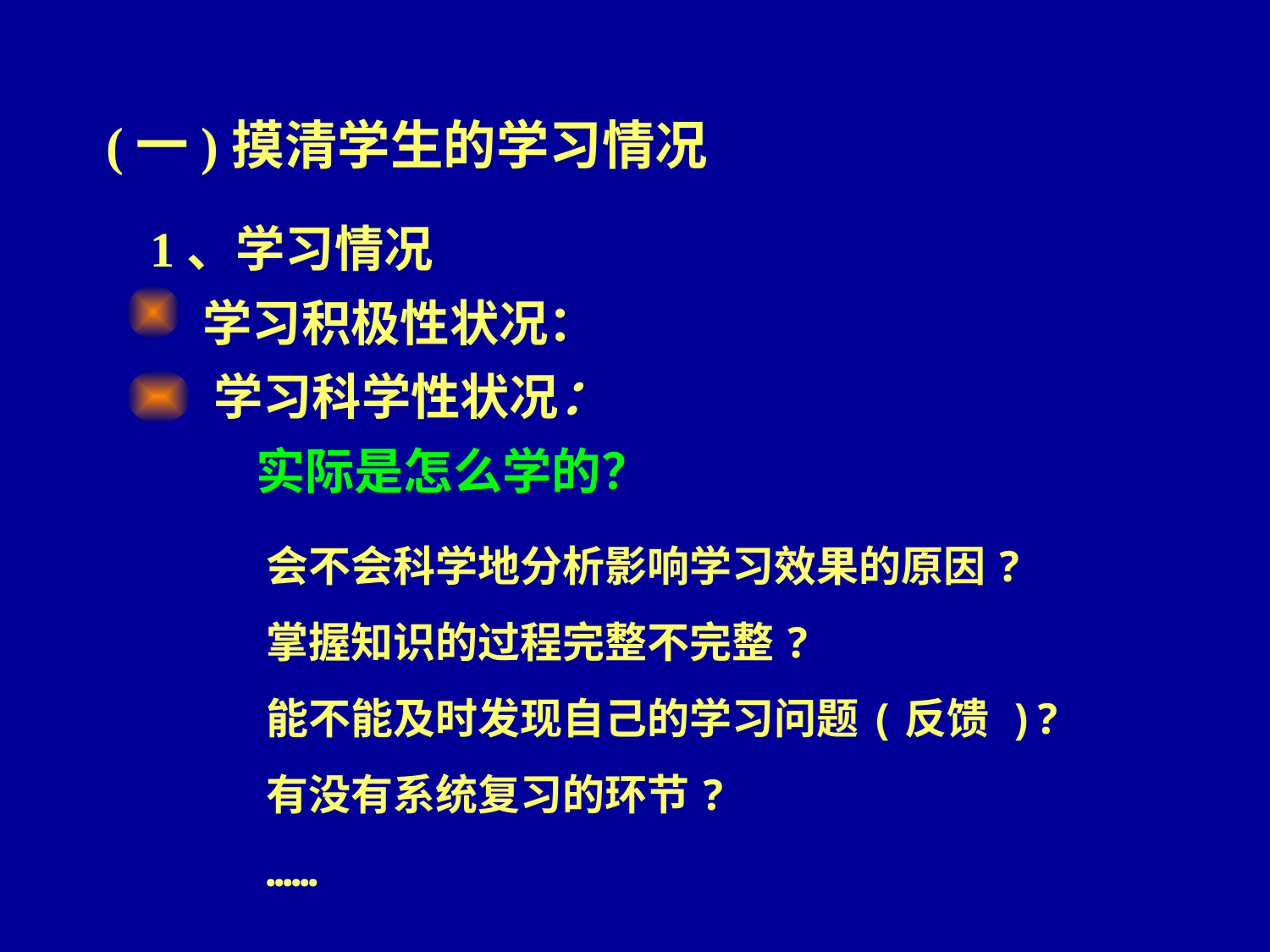

(一)摸清学生的学习情况
1、学习情况

学习积极性状况：
学习科学性状况：

实际是怎么学的？
会不会科学地分析影响学习效果的原因?
掌握知识的过程完整不完整?
能不能及时发现自己的学习问题(反馈 )?
有没有系统复习的环节?
……